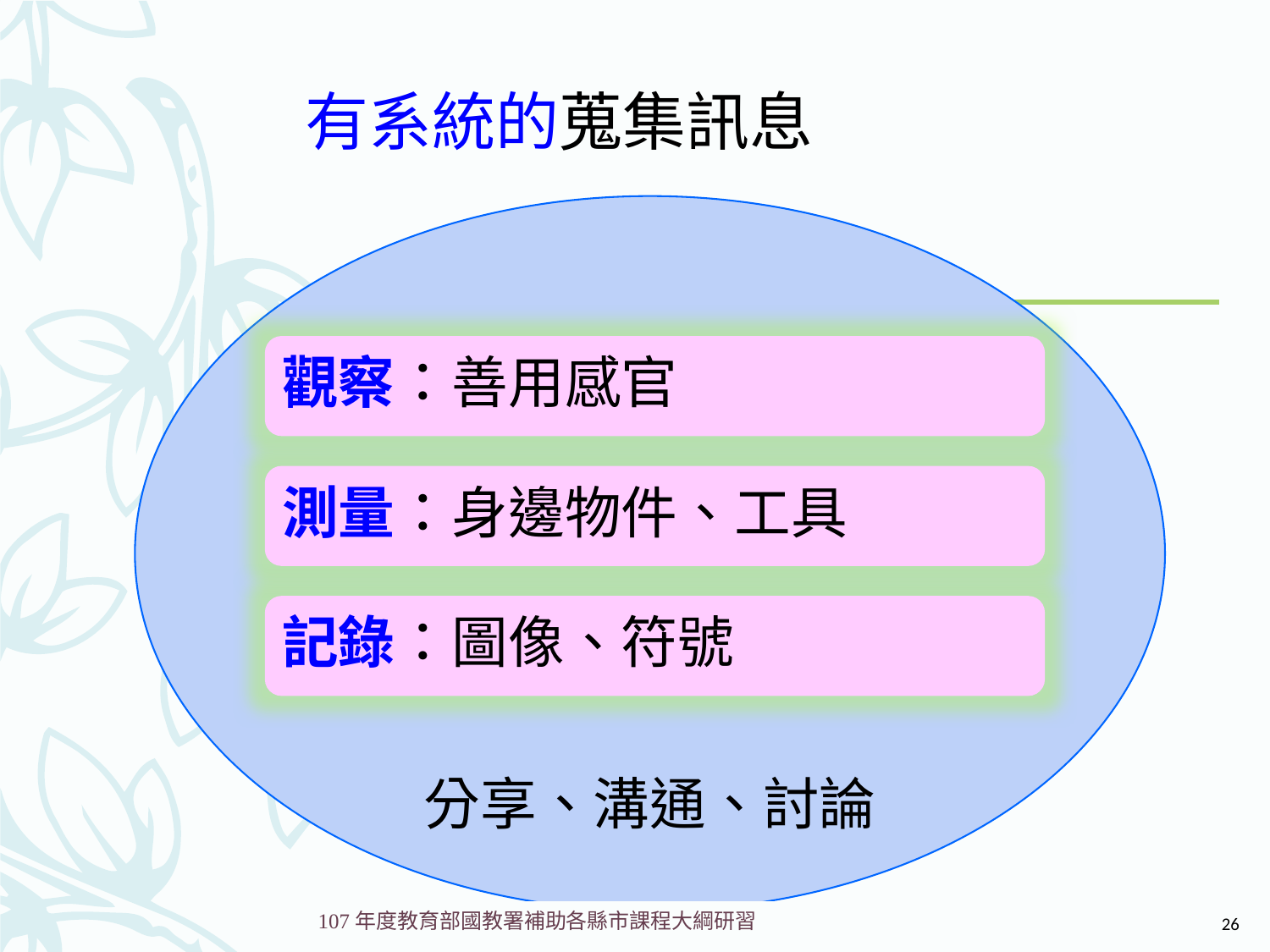

# 有系統的蒐集訊息

分享、溝通、討論
觀察：善用感官
測量：身邊物件、工具
記錄：圖像、符號
26
107年度教育部國教署補助各縣市課程大綱研習